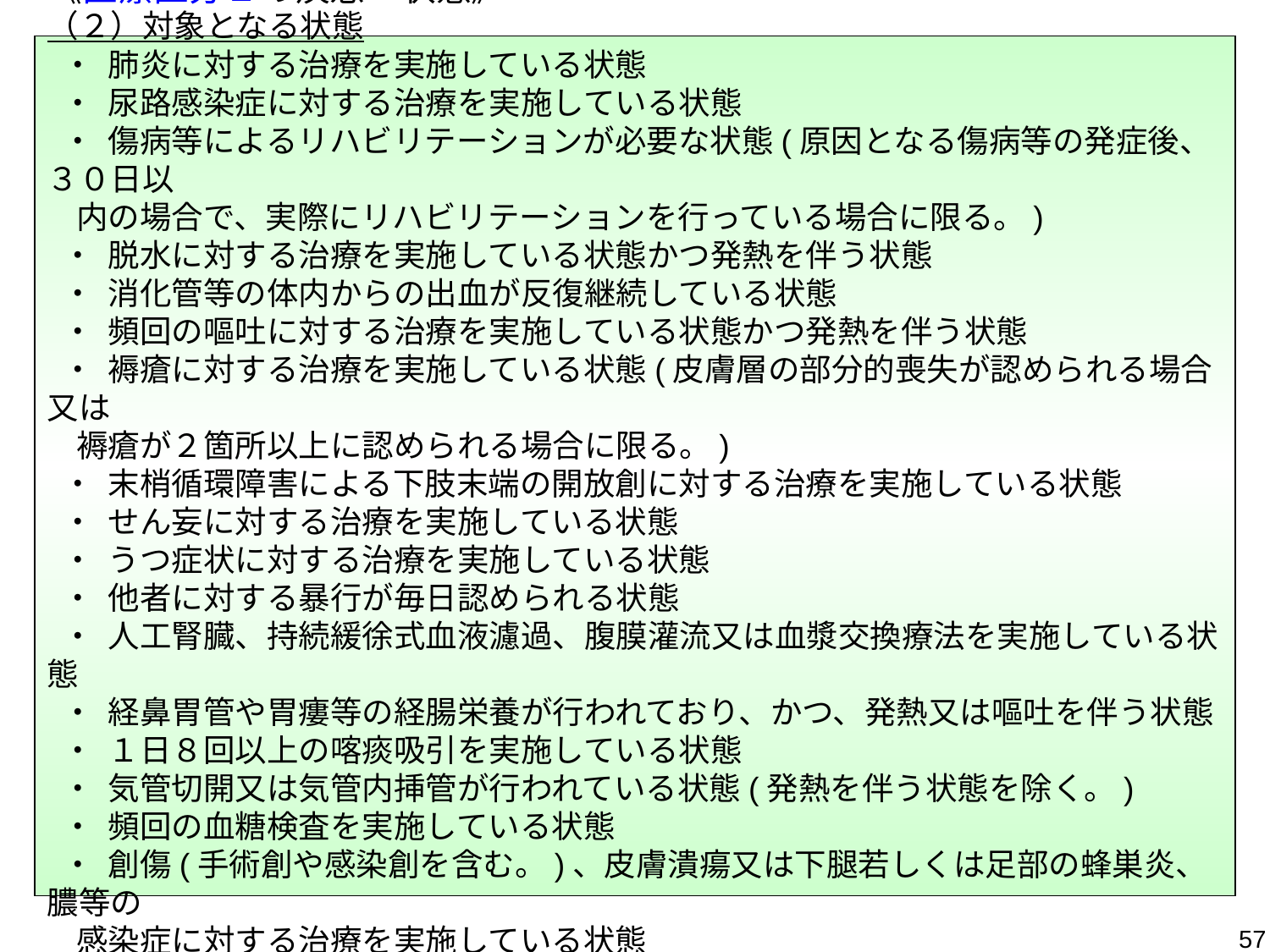

《医療区分２の疾患・状態》
（２）対象となる状態
 ・  肺炎に対する治療を実施している状態
 ・  尿路感染症に対する治療を実施している状態
 ・  傷病等によるリハビリテーションが必要な状態(原因となる傷病等の発症後、３０日以
   内の場合で、実際にリハビリテーションを行っている場合に限る。)
 ・  脱水に対する治療を実施している状態かつ発熱を伴う状態
 ・  消化管等の体内からの出血が反復継続している状態
 ・  頻回の嘔吐に対する治療を実施している状態かつ発熱を伴う状態
 ・  褥瘡に対する治療を実施している状態(皮膚層の部分的喪失が認められる場合又は
   褥瘡が２箇所以上に認められる場合に限る。)
 ・  末梢循環障害による下肢末端の開放創に対する治療を実施している状態
 ・  せん妄に対する治療を実施している状態
 ・  うつ症状に対する治療を実施している状態
 ・  他者に対する暴行が毎日認められる状態
 ・  人工腎臓、持続緩徐式血液濾過、腹膜灌流又は血漿交換療法を実施している状態
 ・  経鼻胃管や胃瘻等の経腸栄養が行われており、かつ、発熱又は嘔吐を伴う状態
 ・  １日８回以上の喀痰吸引を実施している状態
 ・  気管切開又は気管内挿管が行われている状態(発熱を伴う状態を除く。)
 ・  頻回の血糖検査を実施している状態
 ・  創傷(手術創や感染創を含む。)、皮膚潰瘍又は下腿若しくは足部の蜂巣炎、膿等の
   感染症に対する治療を実施している状態

57